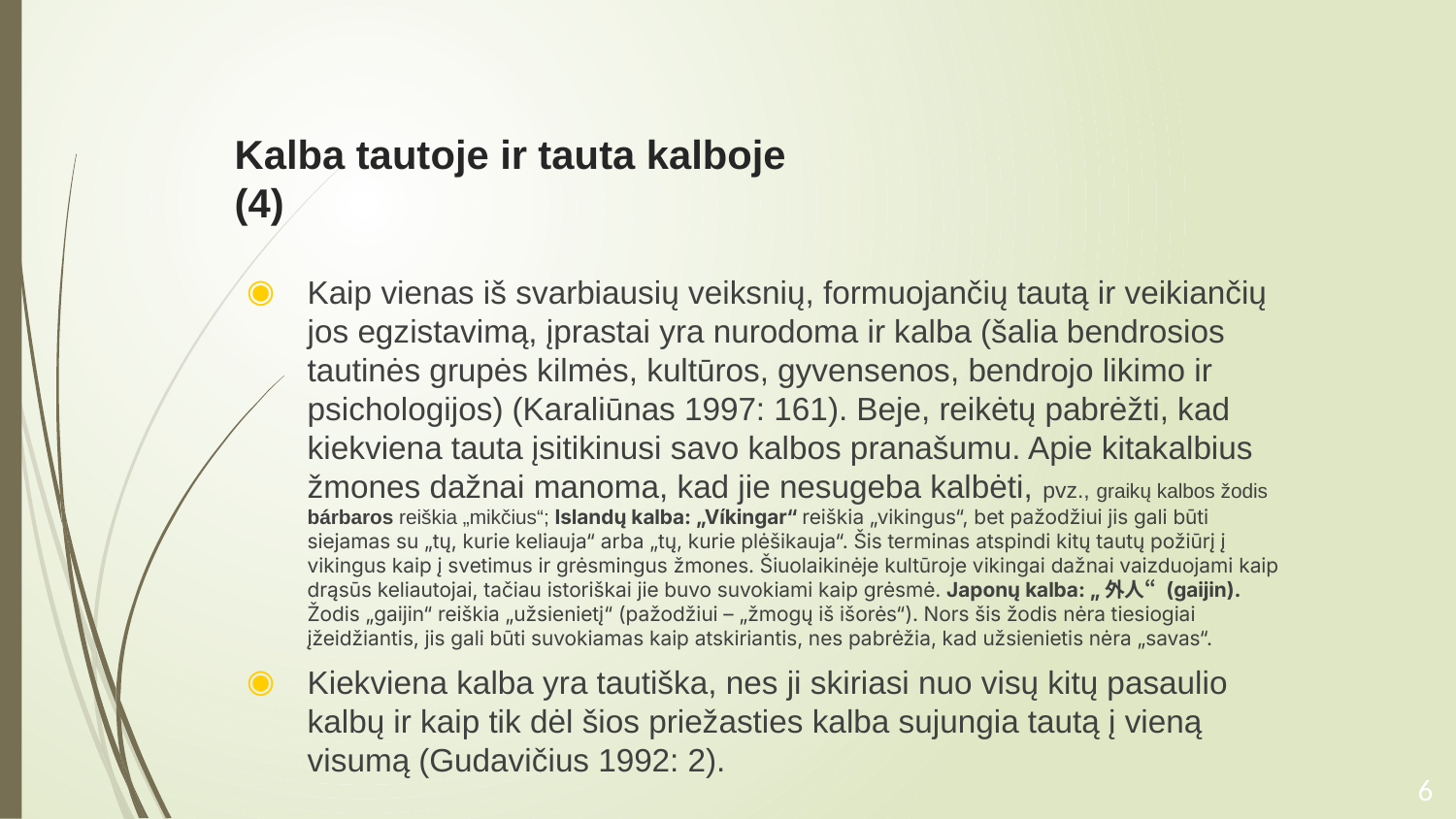

# Kalba tautoje ir tauta kalboje (4)
Kaip vienas iš svarbiausių veiksnių, formuojančių tautą ir veikiančių jos egzistavimą, įprastai yra nurodoma ir kalba (šalia bendrosios tautinės grupės kilmės, kultūros, gyvensenos, bendrojo likimo ir psichologijos) (Karaliūnas 1997: 161). Beje, reikėtų pabrėžti, kad kiekviena tauta įsitikinusi savo kalbos pranašumu. Apie kitakalbius žmones dažnai manoma, kad jie nesugeba kalbėti, pvz., graikų kalbos žodis bárbaros reiškia „mikčius“; Islandų kalba: „Víkingar“ reiškia „vikingus“, bet pažodžiui jis gali būti siejamas su „tų, kurie keliauja“ arba „tų, kurie plėšikauja“. Šis terminas atspindi kitų tautų požiūrį į vikingus kaip į svetimus ir grėsmingus žmones. Šiuolaikinėje kultūroje vikingai dažnai vaizduojami kaip drąsūs keliautojai, tačiau istoriškai jie buvo suvokiami kaip grėsmė. Japonų kalba: „外人“ (gaijin). Žodis „gaijin“ reiškia „užsienietį“ (pažodžiui – „žmogų iš išorės“). Nors šis žodis nėra tiesiogiai įžeidžiantis, jis gali būti suvokiamas kaip atskiriantis, nes pabrėžia, kad užsienietis nėra „savas“.
Kiekviena kalba yra tautiška, nes ji skiriasi nuo visų kitų pasaulio kalbų ir kaip tik dėl šios priežasties kalba sujungia tautą į vieną visumą (Gudavičius 1992: 2).
6